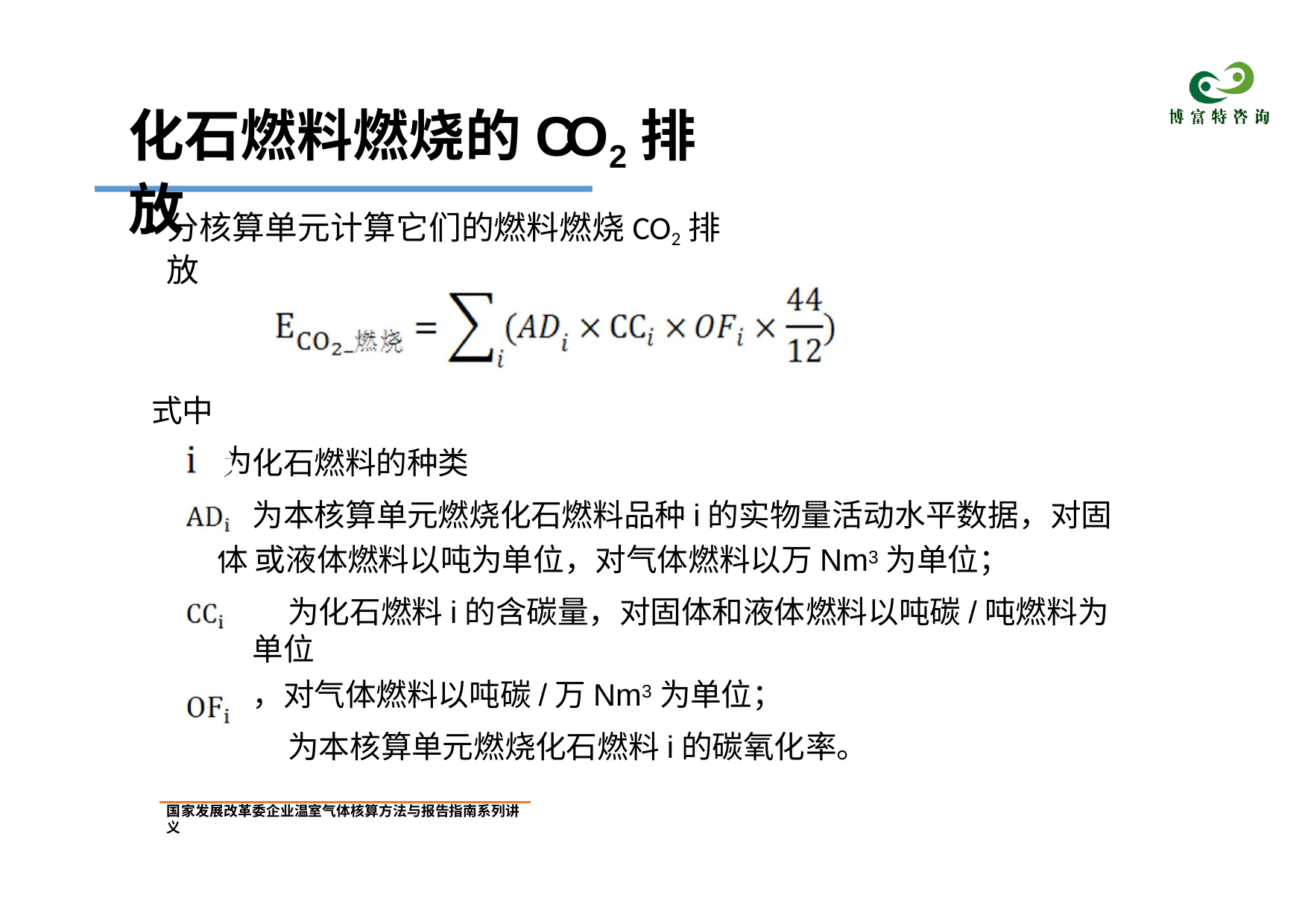

# 化石燃料燃烧的CO2排放
分核算单元计算它们的燃料燃烧CO2排放

式中
化石燃料的种类
为本核算单元燃烧化石燃料品种i的实物量活动水平数据，对固体 或液体燃料以吨为单位，对气体燃料以万Nm3为单位；
为化石燃料i的含碳量，对固体和液体燃料以吨碳/吨燃料为单位
，对气体燃料以吨碳/万Nm3为单位；
为本核算单元燃烧化石燃料i的碳氧化率。

为

国家发展改革委企业温室气体核算方法与报告指南系列讲义